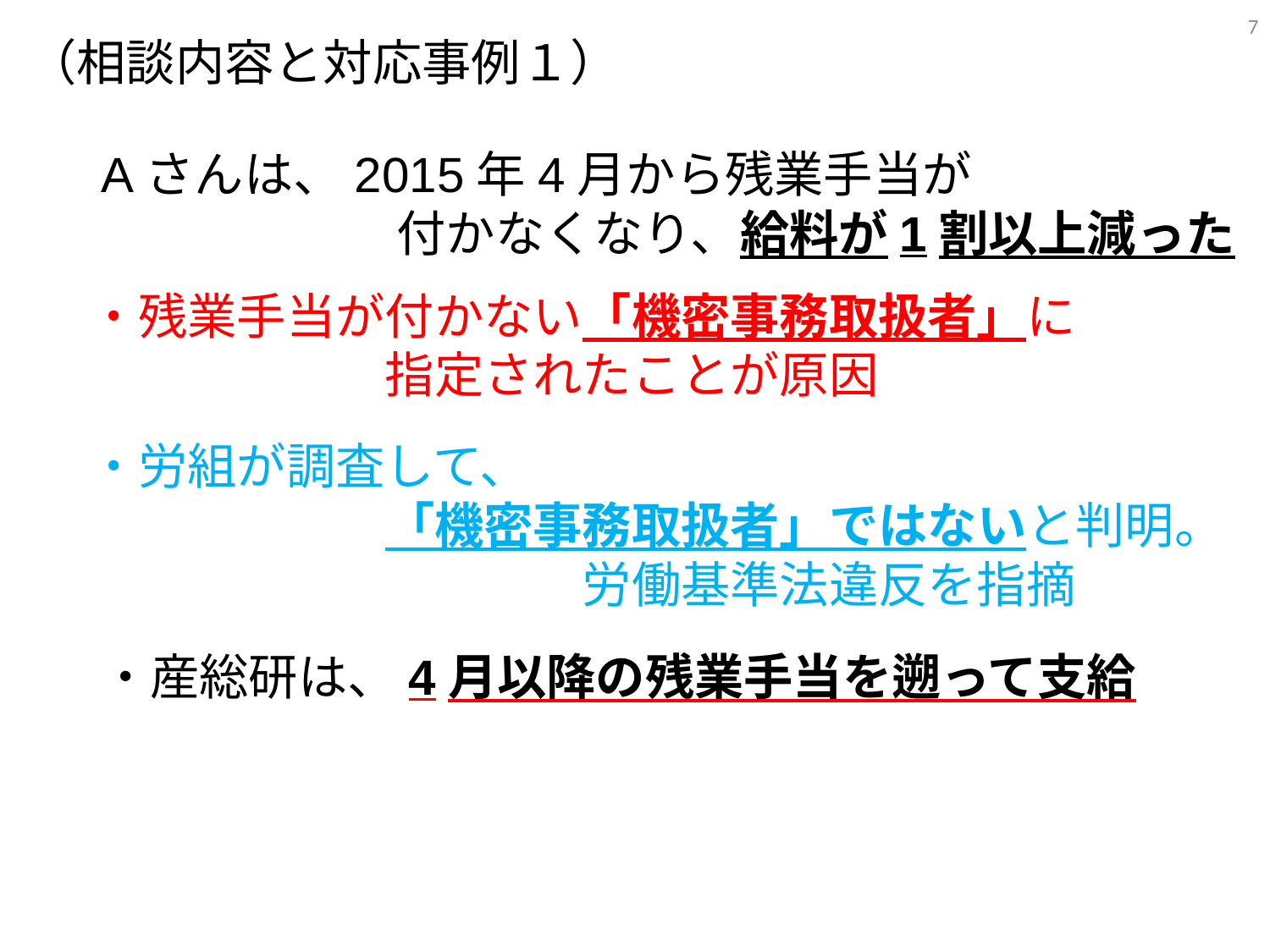

7
（相談内容と対応事例１）
Aさんは、2015年4月から残業手当が
　　　　　　付かなくなり、給料が1割以上減った
・残業手当が付かない「機密事務取扱者」に
　　　　　　指定されたことが原因
・労組が調査して、
　　　　　　「機密事務取扱者」ではないと判明。
　　　　　　　　　　労働基準法違反を指摘
・産総研は、4月以降の残業手当を遡って支給